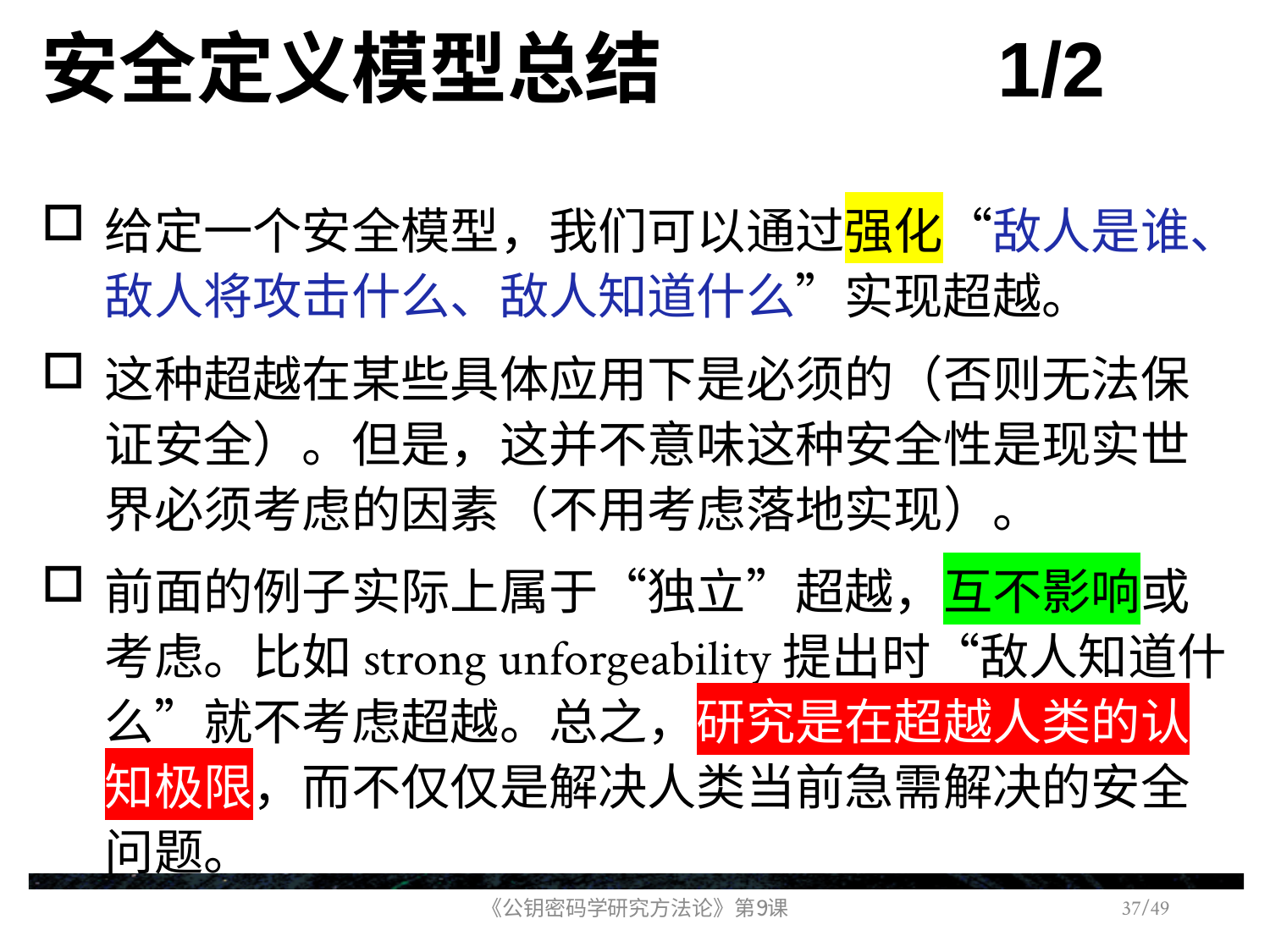

# 安全定义模型总结                  1/2
给定一个安全模型，我们可以通过强化“敌人是谁、敌人将攻击什么、敌人知道什么”实现超越。
这种超越在某些具体应用下是必须的（否则无法保证安全）。但是，这并不意味这种安全性是现实世界必须考虑的因素（不用考虑落地实现）。
前面的例子实际上属于“独立”超越，互不影响或考虑。比如strong unforgeability提出时“敌人知道什么”就不考虑超越。总之，研究是在超越人类的认知极限，而不仅仅是解决人类当前急需解决的安全问题。
《公钥密码学研究方法论》第9课
37/49